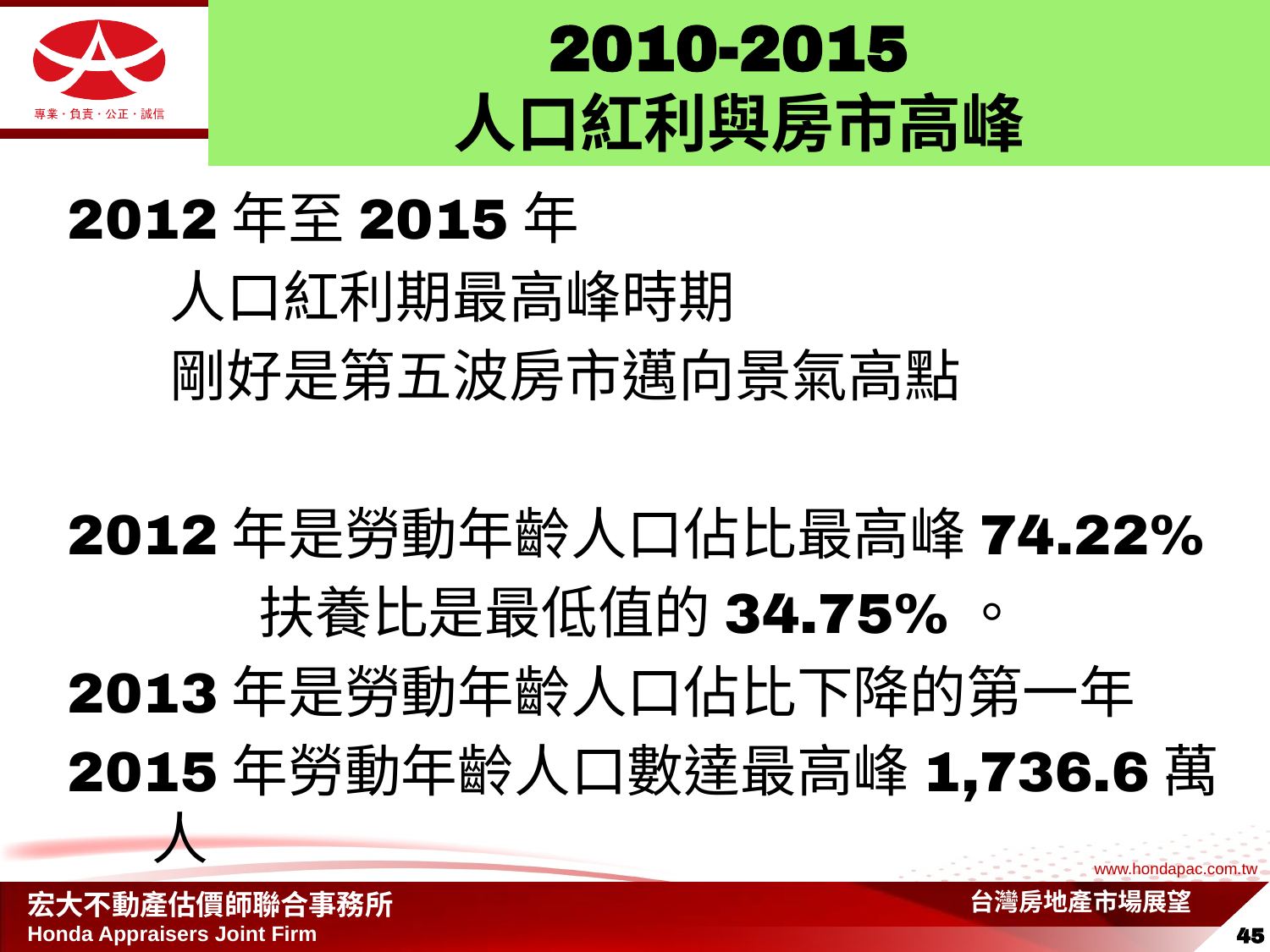

# 2010-2015 人口紅利與房市高峰
2012年至2015年
       人口紅利期最高峰時期
       剛好是第五波房市邁向景氣高點

2012年是勞動年齡人口佔比最高峰74.22%
              扶養比是最低值的34.75%。
2013年是勞動年齡人口佔比下降的第一年
2015年勞動年齡人口數達最高峰1,736.6萬人

台灣房地產市場展望
45